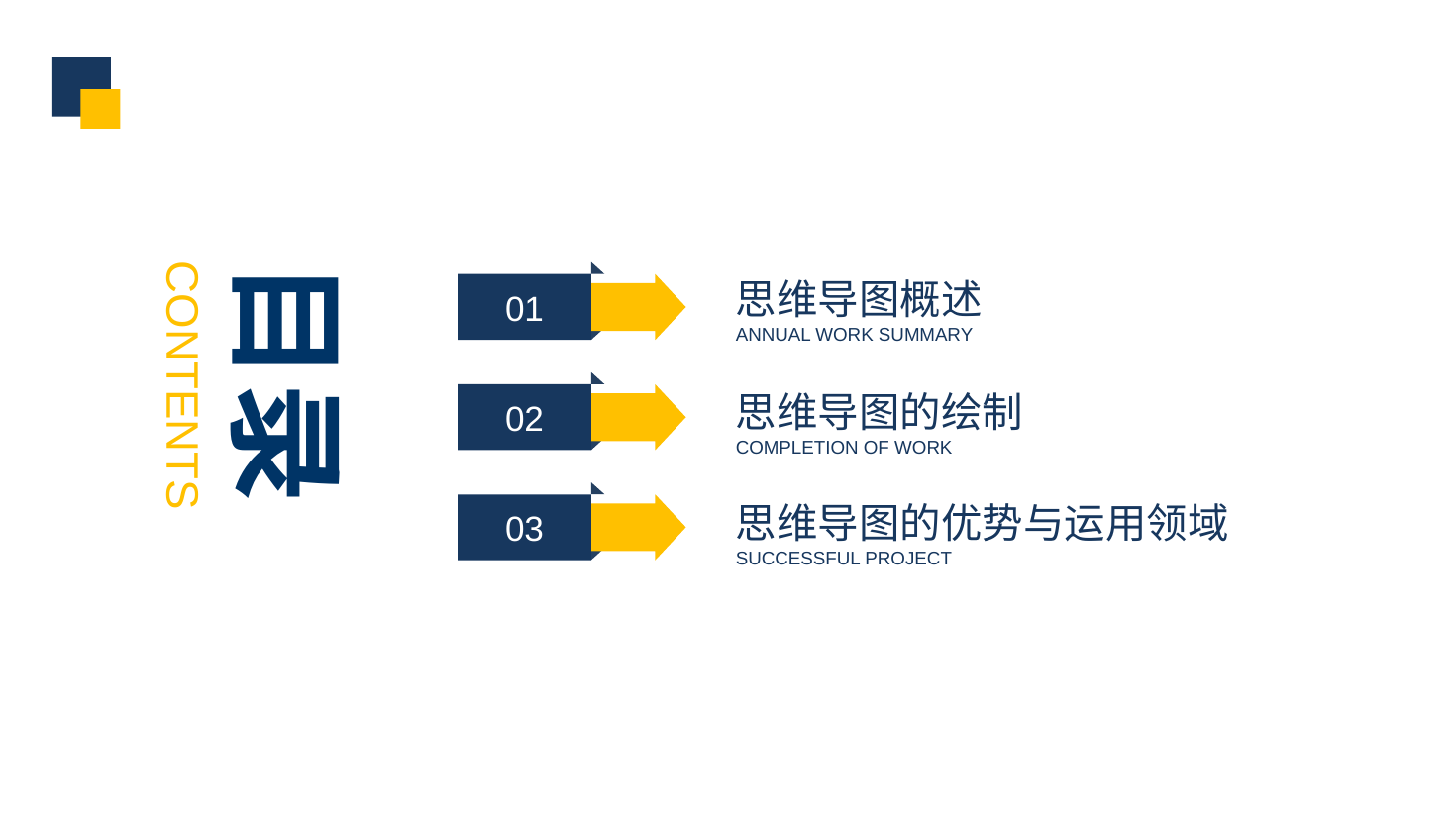

目录

思维导图概述
ANNUAL WORK SUMMARY
01

CONTENTS

02

思维导图的绘制
COMPLETION OF WORK

03

思维导图的优势与运用领域
SUCCESSFUL PROJECT